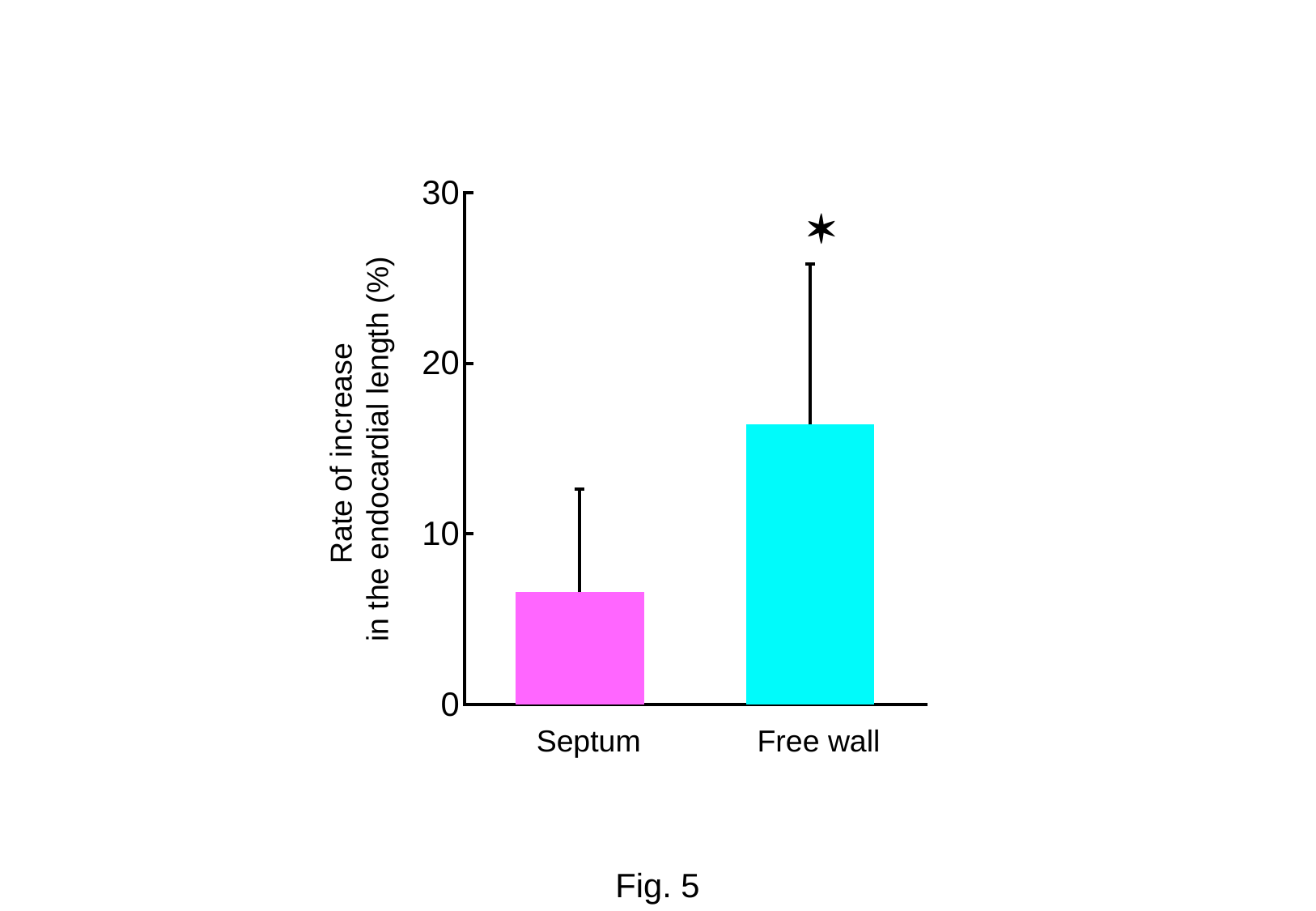

### Chart

| Category |  |
|---|---|
| 中隔側 | 6.581413886065354 |
| 自由壁側 | 16.410804052783906 |
Septum
Free wall
Rate of increase
in the endocardial length (%)
Fig. 5